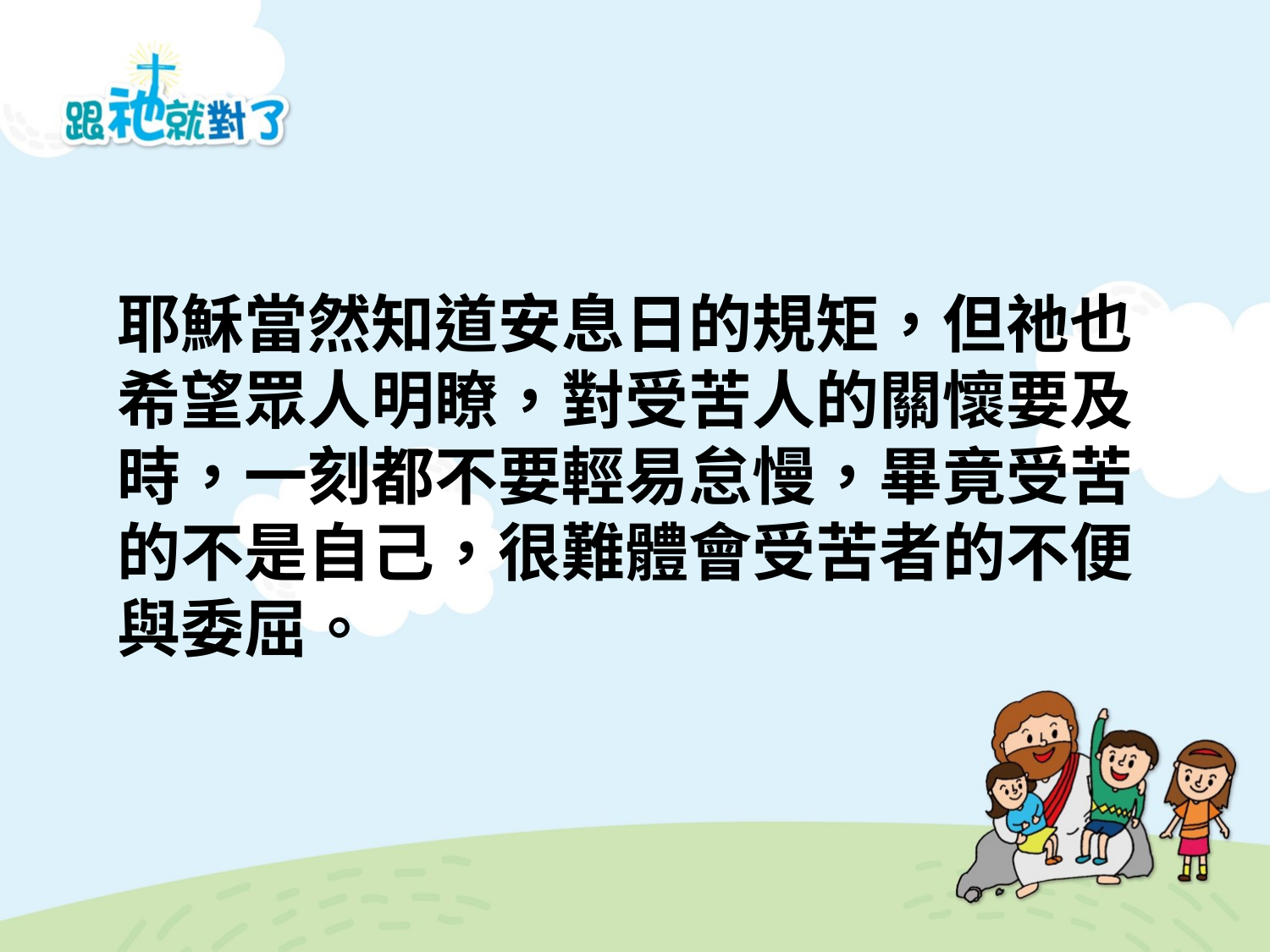

耶穌當然知道安息日的規矩，但祂也希望眾人明瞭，對受苦人的關懷要及時，一刻都不要輕易怠慢，畢竟受苦的不是自己，很難體會受苦者的不便與委屈。